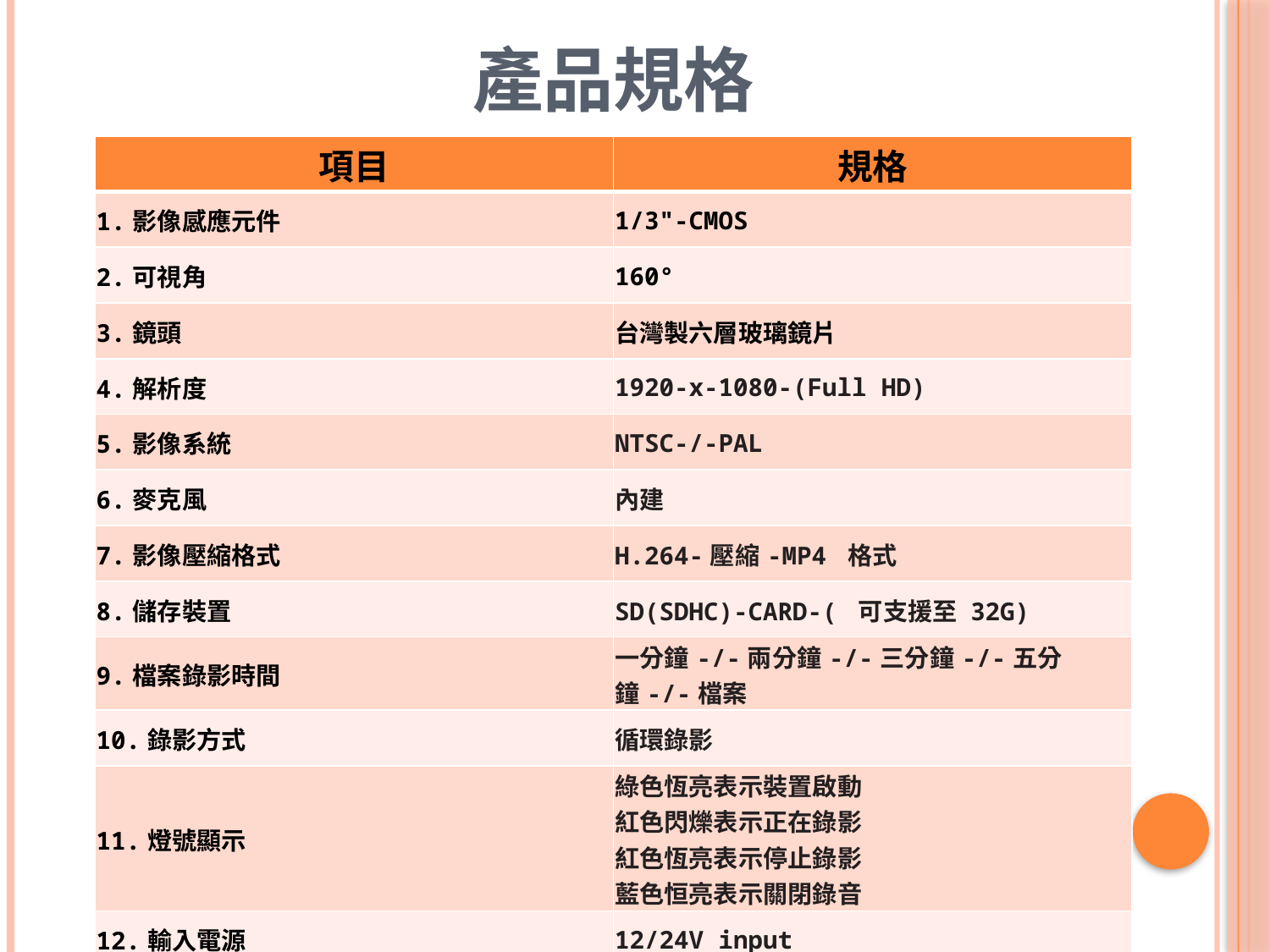

# 產品規格
| 項目 | 規格 |
| --- | --- |
| 1.影像感應元件 | 1/3"-CMOS |
| 2.可視角 | 160° |
| 3.鏡頭 | 台灣製六層玻璃鏡片 |
| 4.解析度 | 1920-x-1080-(Full HD) |
| 5.影像系統 | NTSC-/-PAL |
| 6.麥克風 | 內建 |
| 7.影像壓縮格式 | H.264-壓縮-MP4 格式 |
| 8.儲存裝置 | SD(SDHC)-CARD-( 可支援至 32G) |
| 9.檔案錄影時間 | 一分鐘-/-兩分鐘-/-三分鐘-/-五分鐘-/-檔案 |
| 10.錄影方式 | 循環錄影 |
| 11.燈號顯示 | 綠色恆亮表示裝置啟動 紅色閃爍表示正在錄影 紅色恆亮表示停止錄影 藍色恒亮表示關閉錄音 |
| 12.輸入電源 | 12/24V input |